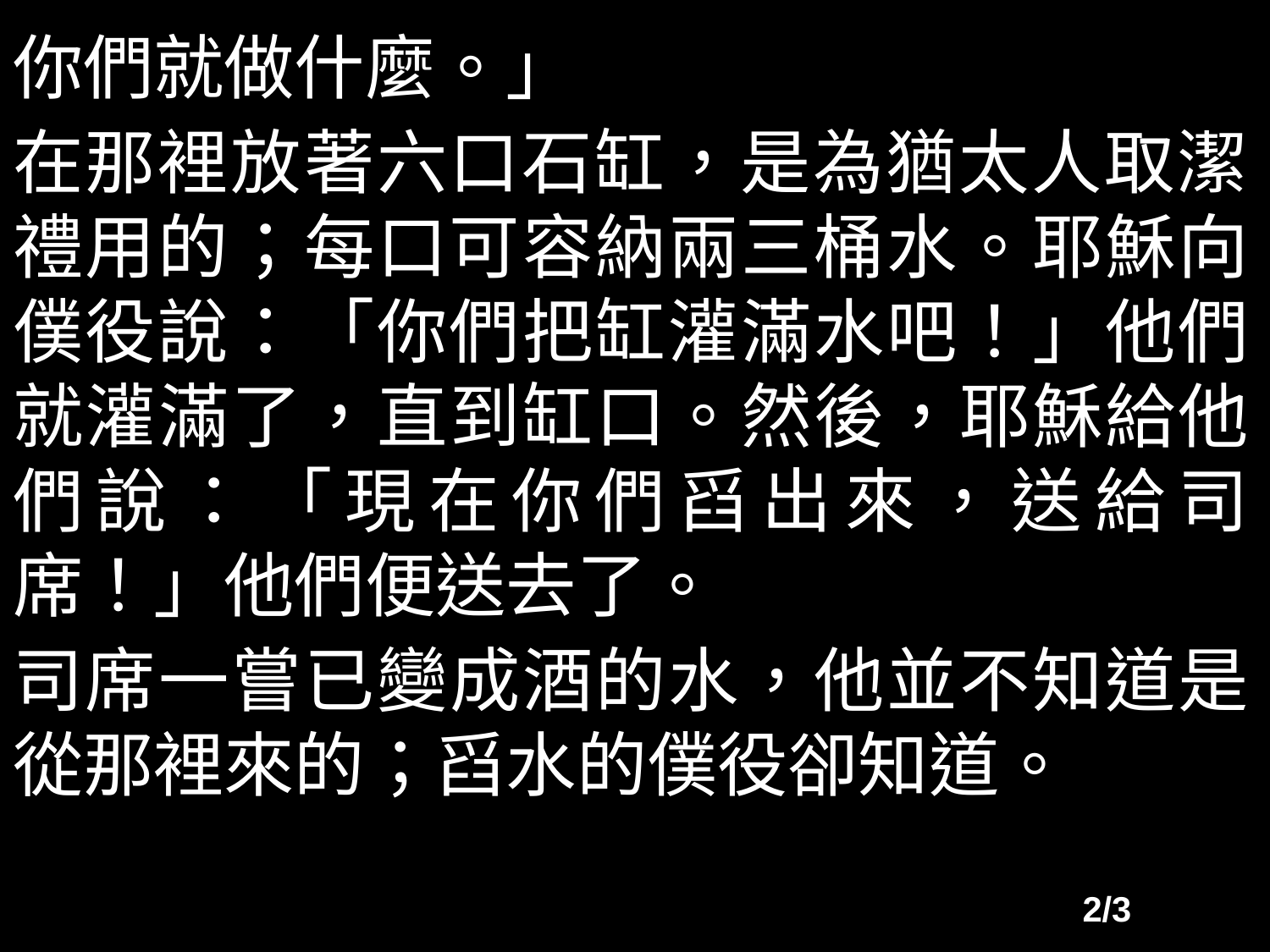

你們就做什麼。」
在那裡放著六口石缸，是為猶太人取潔禮用的；每口可容納兩三桶水。耶穌向僕役說：「你們把缸灌滿水吧！」他們就灌滿了，直到缸口。然後，耶穌給他們說：「現在你們舀出來，送給司席！」他們便送去了。
司席一嘗已變成酒的水，他並不知道是從那裡來的；舀水的僕役卻知道。
2/3